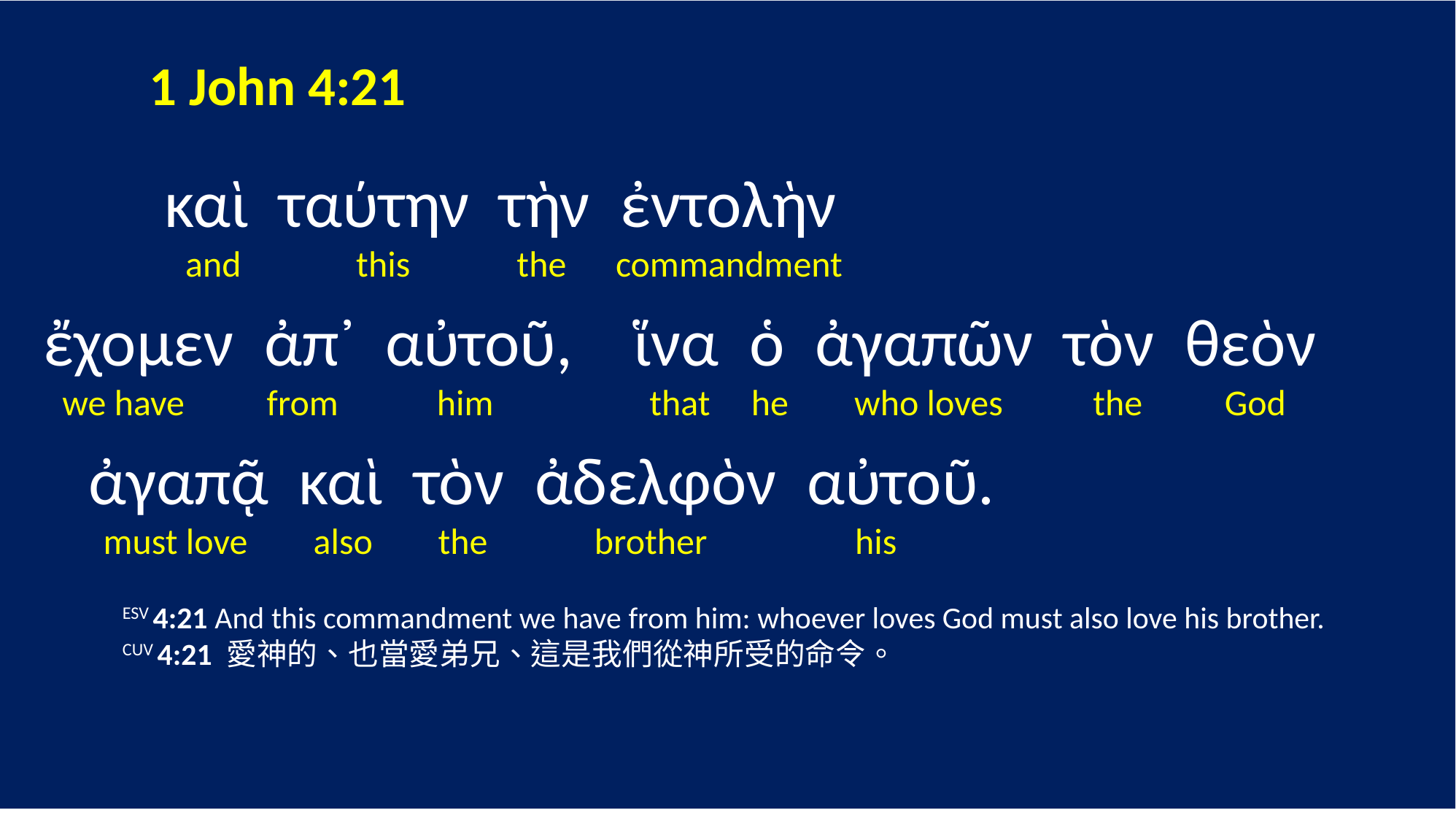

1 John 4:21

          καὶ  ταύτην  τὴν  ἐντολὴν
                     and              this             the      commandment

  ἔχομεν  ἀπ᾽  αὐτοῦ,    ἵνα  ὁ  ἀγαπῶν  τὸν  θεὸν
      we have          from            him                   that     he        who loves           the          God

     ἀγαπᾷ  καὶ  τὸν  ἀδελφὸν  αὐτοῦ.
           must love        also        the             brother                  his

	ESV 4:21 And this commandment we have from him: whoever loves God must also love his brother.
	CUV 4:21 愛神的、也當愛弟兄、這是我們從神所受的命令。